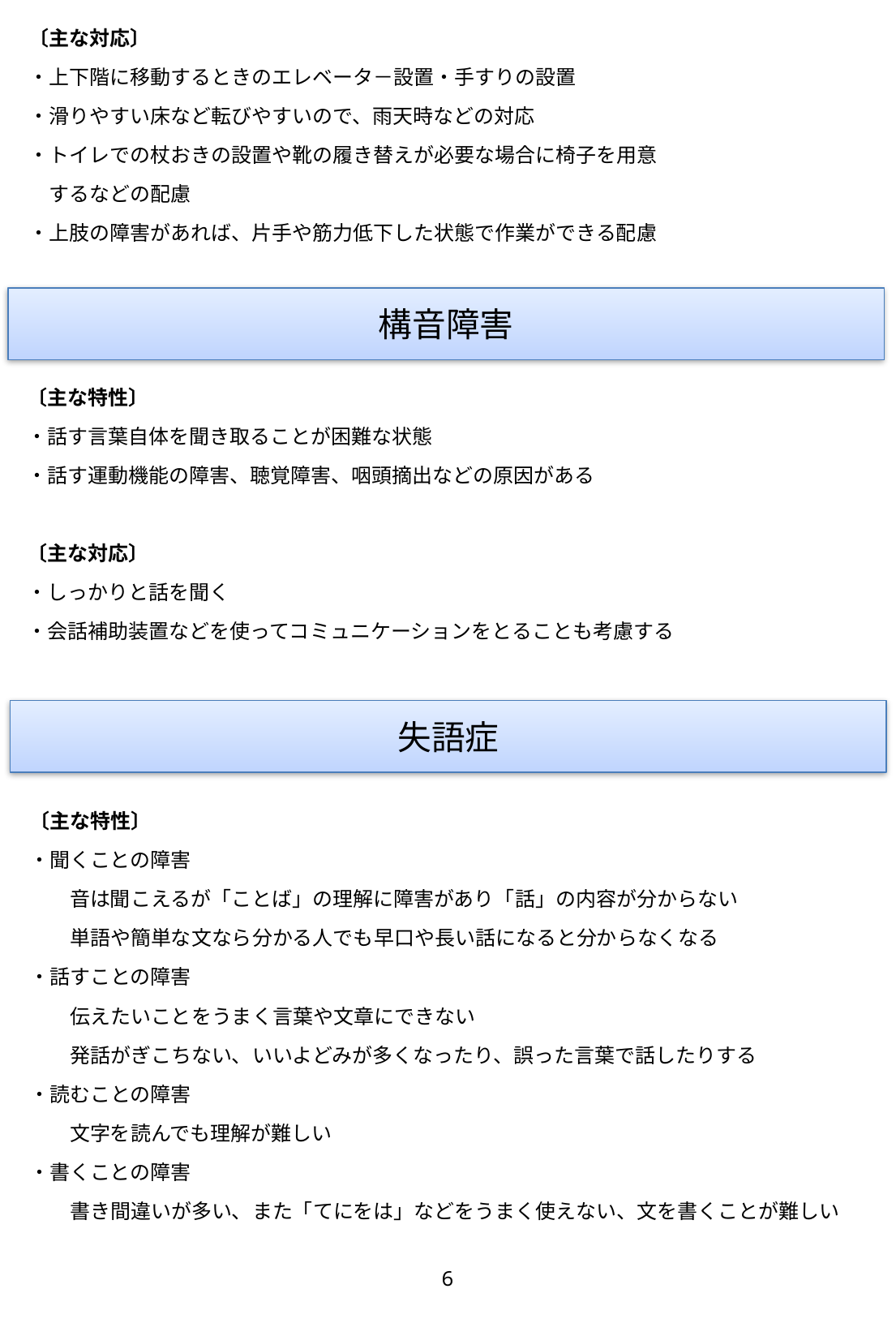

〔主な対応〕
・上下階に移動するときのエレベータ－設置・手すりの設置
・滑りやすい床など転びやすいので、雨天時などの対応
・トイレでの杖おきの設置や靴の履き替えが必要な場合に椅子を用意
　するなどの配慮
・上肢の障害があれば、片手や筋力低下した状態で作業ができる配慮

構音障害
〔主な特性〕
・話す言葉自体を聞き取ることが困難な状態
・話す運動機能の障害、聴覚障害、咽頭摘出などの原因がある

〔主な対応〕
・しっかりと話を聞く
・会話補助装置などを使ってコミュニケーションをとることも考慮する
失語症
〔主な特性〕
・聞くことの障害
　　音は聞こえるが「ことば」の理解に障害があり「話」の内容が分からない
　　単語や簡単な文なら分かる人でも早口や長い話になると分からなくなる
・話すことの障害
　　伝えたいことをうまく言葉や文章にできない
　　発話がぎこちない、いいよどみが多くなったり、誤った言葉で話したりする
・読むことの障害
　　文字を読んでも理解が難しい
・書くことの障害
　　書き間違いが多い、また「てにをは」などをうまく使えない、文を書くことが難しい
6